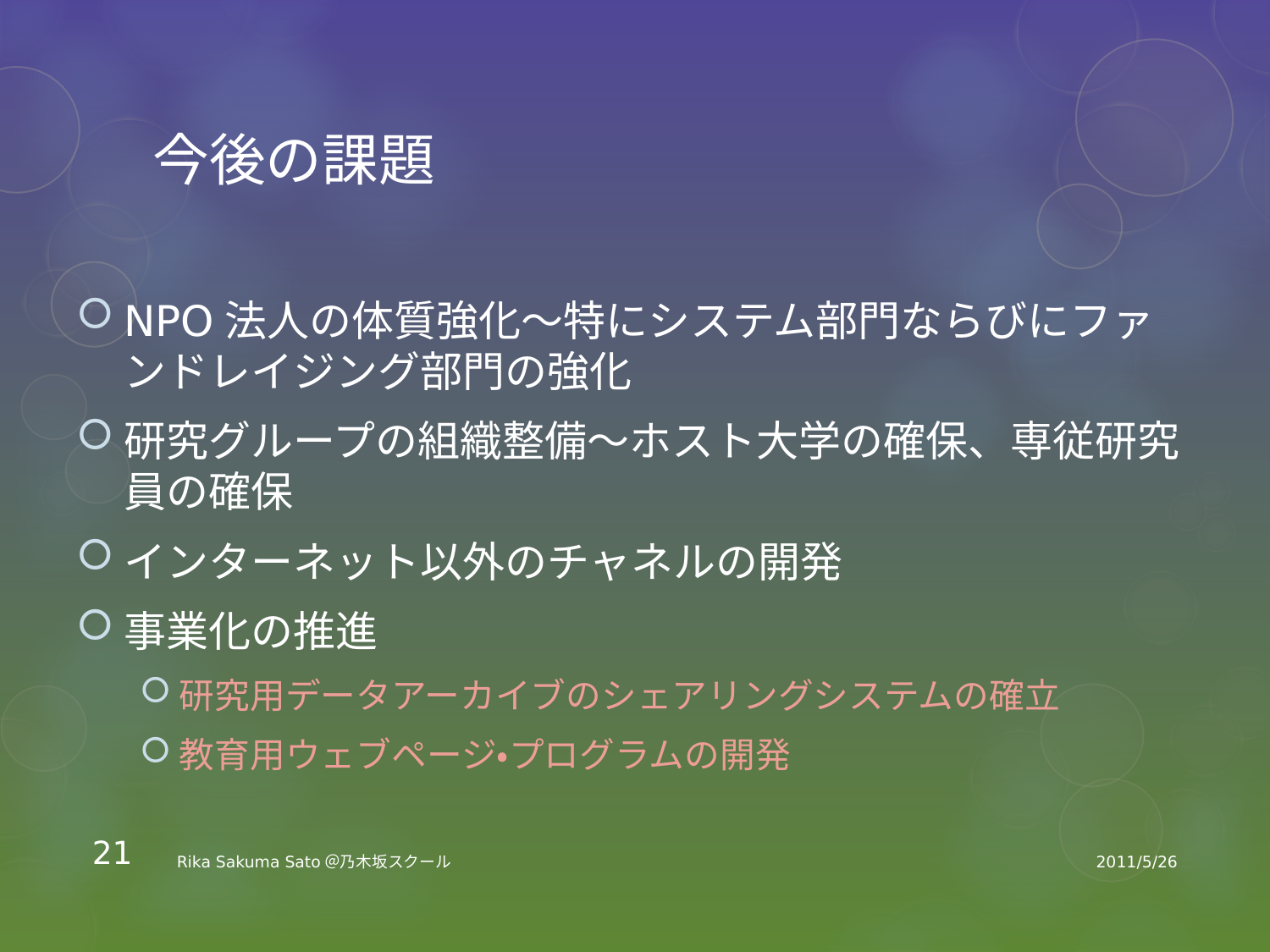

# 今後の課題
NPO法人の体質強化～特にシステム部門ならびにファンドレイジング部門の強化
研究グループの組織整備～ホスト大学の確保、専従研究員の確保
インターネット以外のチャネルの開発
事業化の推進
研究用データアーカイブのシェアリングシステムの確立
教育用ウェブページ・プログラムの開発

21
Rika Sakuma Sato＠乃木坂スクール
2011/5/26